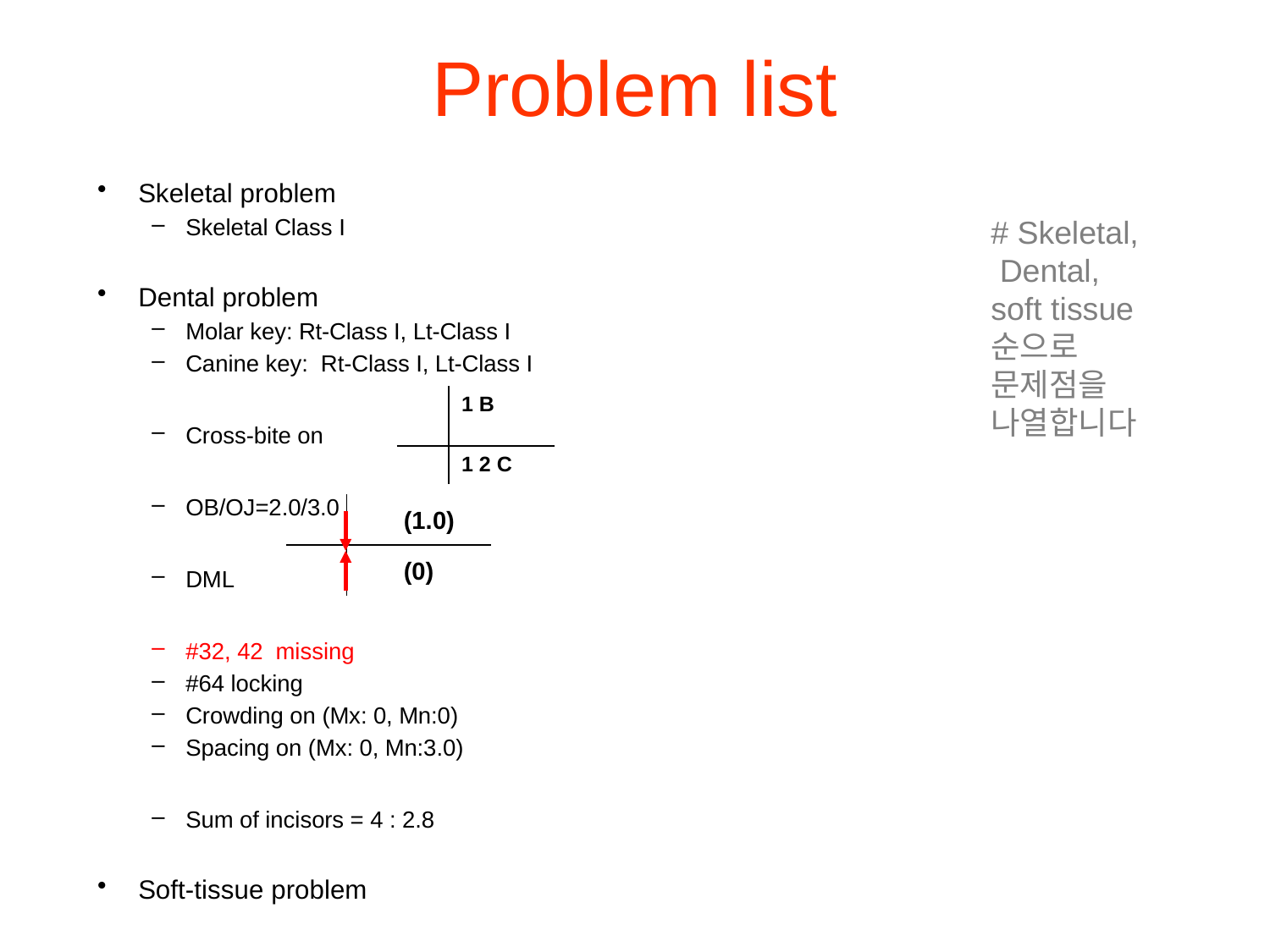

# Problem list
Skeletal problem
Skeletal Class I

Dental problem
Molar key: Rt-Class I, Lt-Class I
Canine key:  Rt-Class I, Lt-Class I

Cross-bite on

OB/OJ=2.0/3.0

DML

#32, 42  missing
#64 locking
Crowding on (Mx: 0, Mn:0)
Spacing on (Mx: 0, Mn:3.0)

Sum of incisors = 4 : 2.8

Soft-tissue problem

# Skeletal,
 Dental,
soft tissue
순으로 문제점을
나열합니다
|  | 1 B |
| --- | --- |
|  | 1 2 C |
|  | (1.0) |
| --- | --- |
|  | (0) |